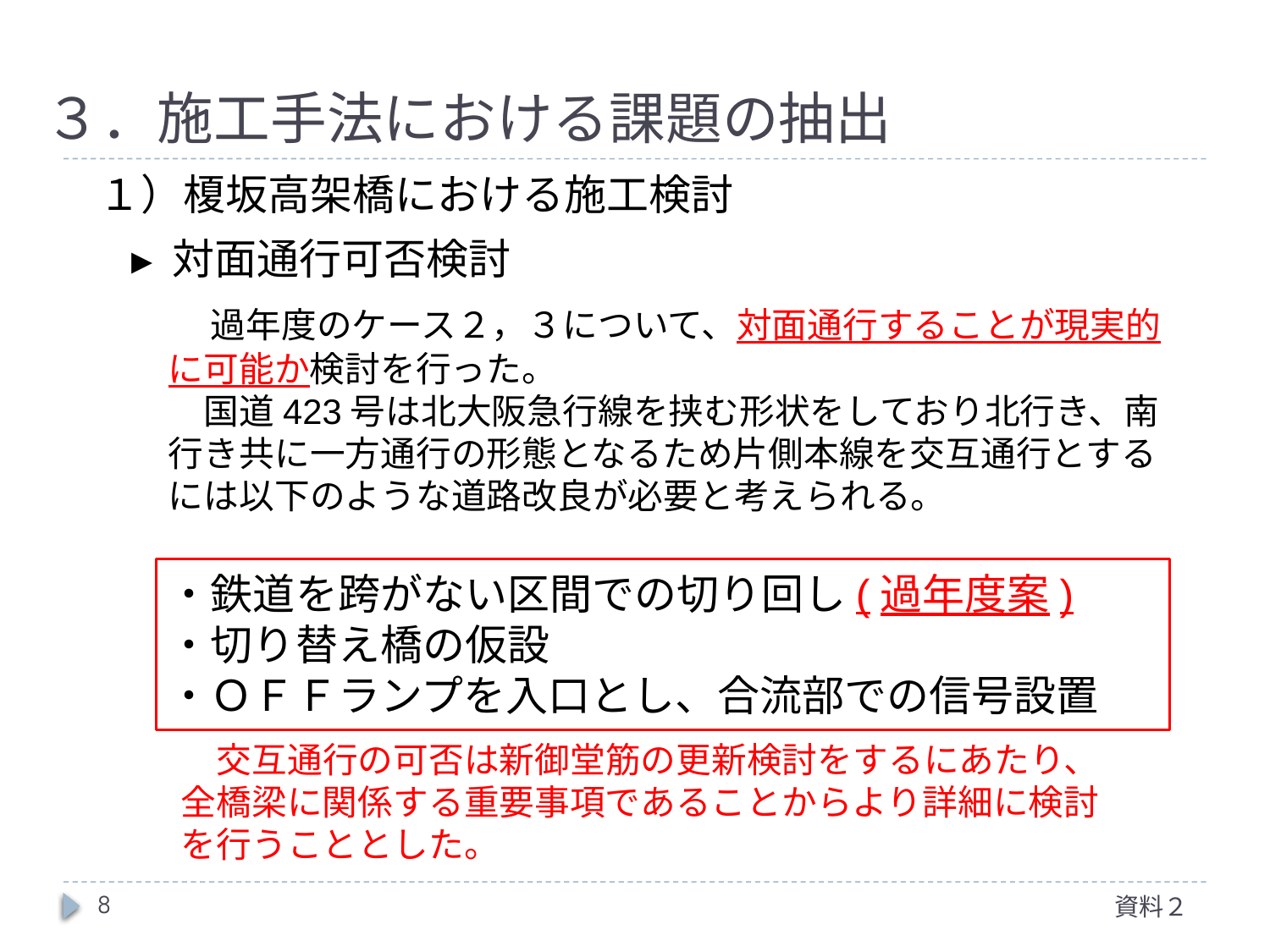

３．施工手法における課題の抽出
１）榎坂高架橋における施工検討
▸ 対面通行可否検討
　過年度のケース２，３について、対面通行することが現実的に可能か検討を行った。
　国道423号は北大阪急行線を挟む形状をしており北行き、南行き共に一方通行の形態となるため片側本線を交互通行とするには以下のような道路改良が必要と考えられる。

・鉄道を跨がない区間での切り回し(過年度案)
・切り替え橋の仮設
・ＯＦＦランプを入口とし、合流部での信号設置

　交互通行の可否は新御堂筋の更新検討をするにあたり、全橋梁に関係する重要事項であることからより詳細に検討を行うこととした。
8
資料２